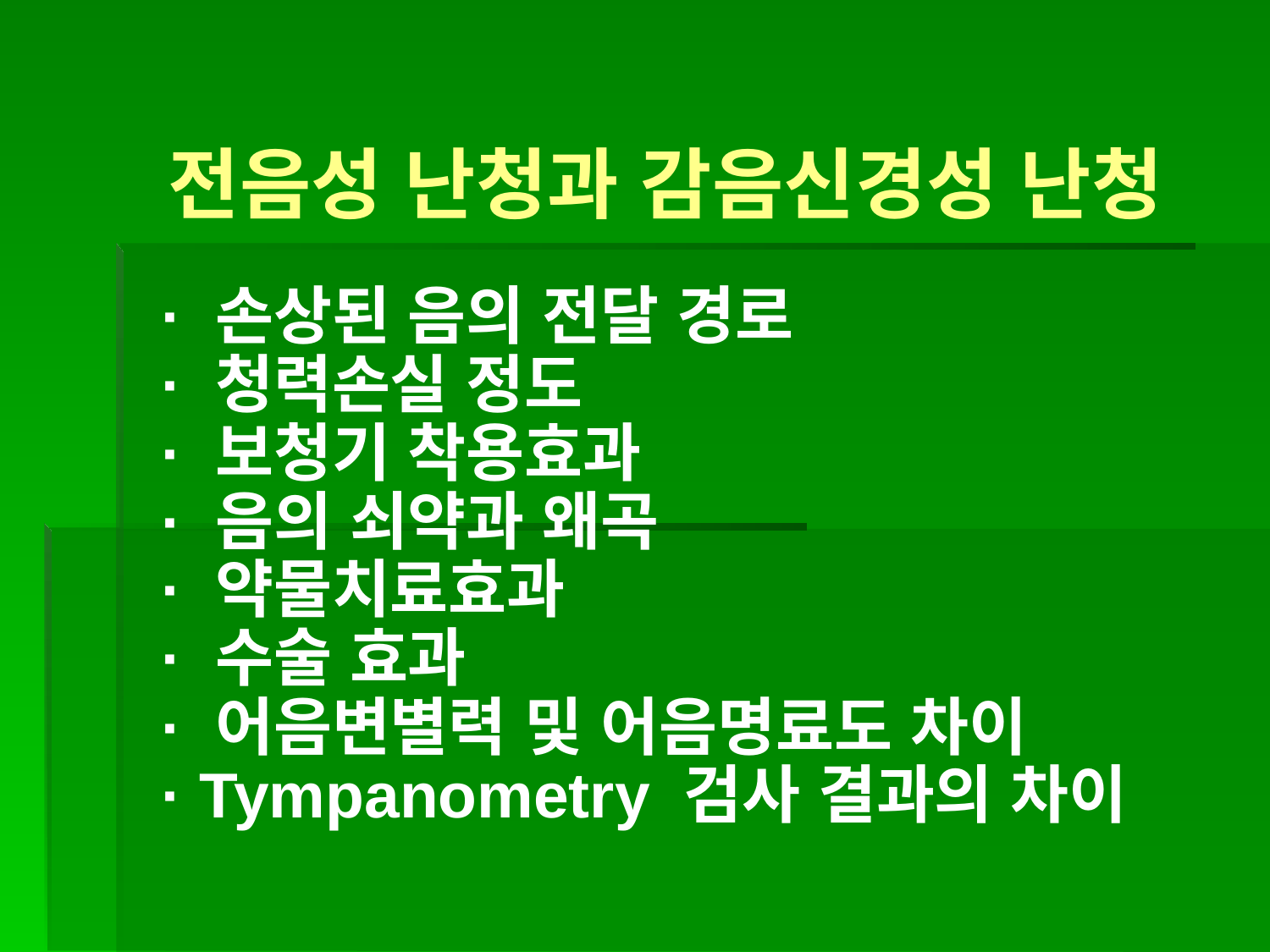

전음성 난청과 감음신경성 난청
· 손상된 음의 전달 경로
· 청력손실 정도
· 보청기 착용효과
· 음의 쇠약과 왜곡
· 약물치료효과
· 수술 효과
· 어음변별력 및 어음명료도 차이
· Tympanometry 검사 결과의 차이